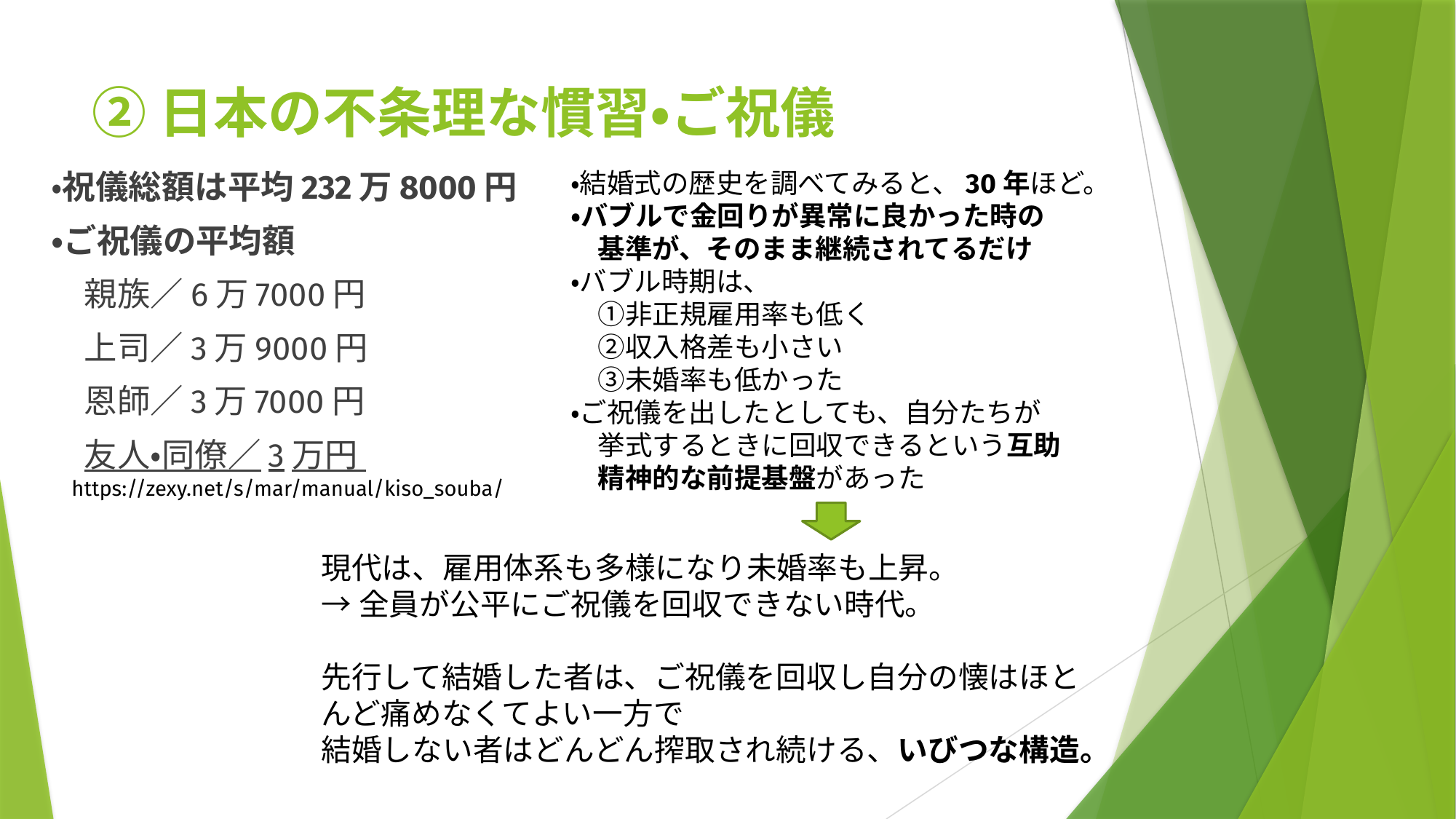

# ②日本の不条理な慣習・ご祝儀
・祝儀総額は平均232万8000円
・ご祝儀の平均額
　親族／6万7000円
　上司／3万9000円
　恩師／3万7000円
　友人・同僚／3万円

・結婚式の歴史を調べてみると、30年ほど。
・バブルで金回りが異常に良かった時の
　基準が、そのまま継続されてるだけ
・バブル時期は、
　①非正規雇用率も低く
　②収入格差も小さい
　③未婚率も低かった
・ご祝儀を出したとしても、自分たちが
　挙式するときに回収できるという互助
　精神的な前提基盤があった
https://zexy.net/s/mar/manual/kiso_souba/

現代は、雇用体系も多様になり未婚率も上昇。
→全員が公平にご祝儀を回収できない時代。

先行して結婚した者は、ご祝儀を回収し自分の懐はほとんど痛めなくてよい一方で
結婚しない者はどんどん搾取され続ける、いびつな構造。